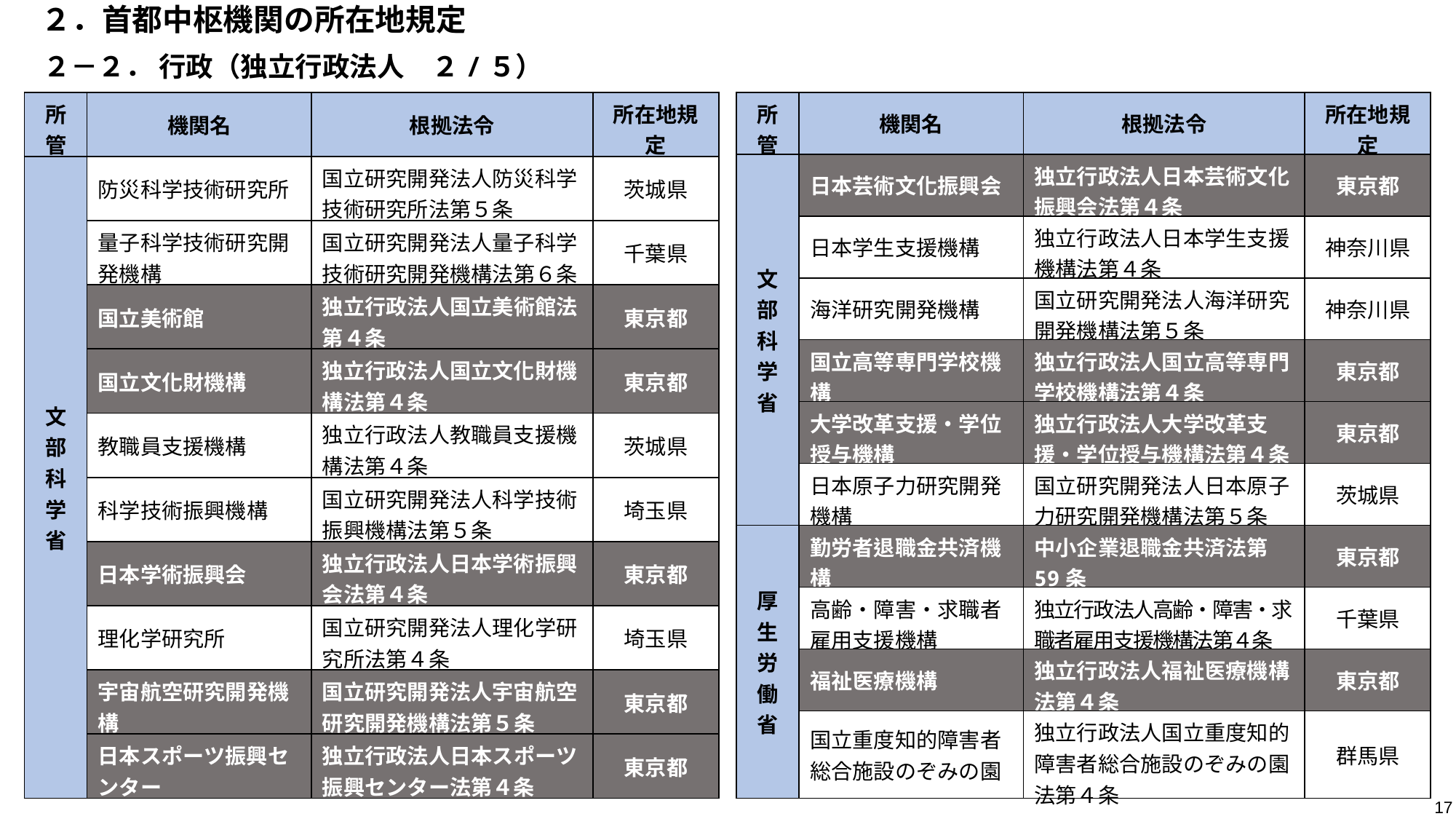

２．首都中枢機関の所在地規定
２－２． 行政（独立行政法人　２/５）
| 所管 | 機関名 | 根拠法令 | 所在地規定 |
| --- | --- | --- | --- |
| 文部科学省 | 防災科学技術研究所 | 国立研究開発法人防災科学技術研究所法第５条 | 茨城県 |
|  | 量子科学技術研究開発機構 | 国立研究開発法人量子科学技術研究開発機構法第６条 | 千葉県 |
|  | 国立美術館 | 独立行政法人国立美術館法第４条 | 東京都 |
|  | 国立文化財機構 | 独立行政法人国立文化財機構法第４条 | 東京都 |
|  | 教職員支援機構 | 独立行政法人教職員支援機構法第４条 | 茨城県 |
|  | 科学技術振興機構 | 国立研究開発法人科学技術振興機構法第５条 | 埼玉県 |
|  | 日本学術振興会 | 独立行政法人日本学術振興会法第４条 | 東京都 |
|  | 理化学研究所 | 国立研究開発法人理化学研究所法第４条 | 埼玉県 |
|  | 宇宙航空研究開発機構 | 国立研究開発法人宇宙航空研究開発機構法第５条 | 東京都 |
|  | 日本スポーツ振興センター | 独立行政法人日本スポーツ振興センター法第４条 | 東京都 |
| 所管 | 機関名 | 根拠法令 | 所在地規定 |
| --- | --- | --- | --- |
| 文部科学省 | 日本芸術文化振興会 | 独立行政法人日本芸術文化振興会法第４条 | 東京都 |
|  | 日本学生支援機構 | 独立行政法人日本学生支援機構法第４条 | 神奈川県 |
|  | 海洋研究開発機構 | 国立研究開発法人海洋研究開発機構法第５条 | 神奈川県 |
|  | 国立高等専門学校機構 | 独立行政法人国立高等専門学校機構法第４条 | 東京都 |
|  | 大学改革支援・学位授与機構 | 独立行政法人大学改革支援・学位授与機構法第４条 | 東京都 |
|  | 日本原子力研究開発機構 | 国立研究開発法人日本原子力研究開発機構法第５条 | 茨城県 |
| 厚生労働省 | 勤労者退職金共済機構 | 中小企業退職金共済法第59条 | 東京都 |
|  | 高齢・障害・求職者雇用支援機構 | 独立行政法人高齢・障害・求職者雇用支援機構法第４条 | 千葉県 |
|  | 福祉医療機構 | 独立行政法人福祉医療機構法第４条 | 東京都 |
|  | 国立重度知的障害者総合施設のぞみの園 | 独立行政法人国立重度知的障害者総合施設のぞみの園法第４条 | 群馬県 |
17